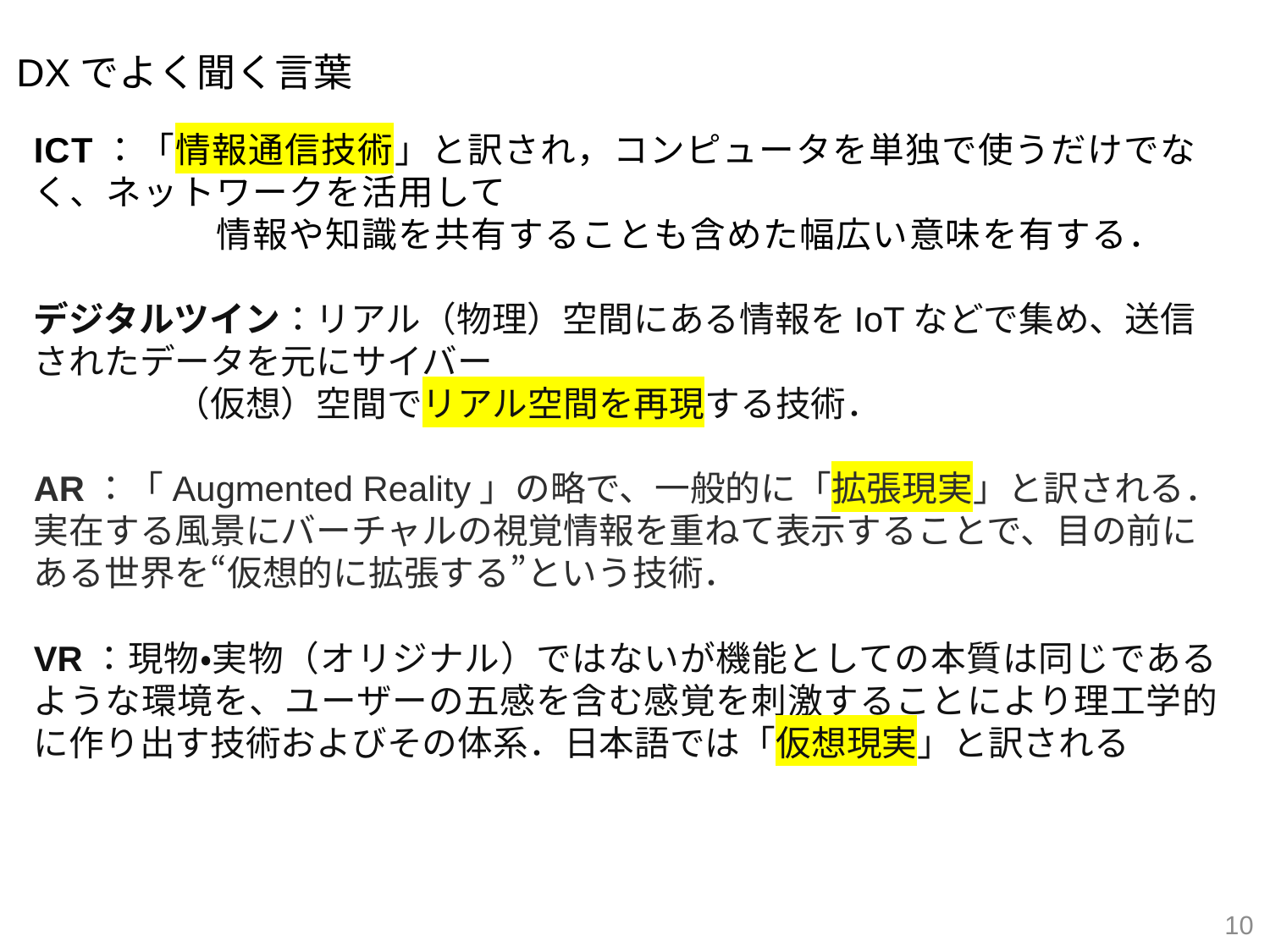

DXでよく聞く言葉
ICT：「情報通信技術」と訳され，コンピュータを単独で使うだけでなく、ネットワークを活用して
　　　　　情報や知識を共有することも含めた幅広い意味を有する．

デジタルツイン：リアル（物理）空間にある情報をIoTなどで集め、送信されたデータを元にサイバー
　　　　（仮想）空間でリアル空間を再現する技術．

AR：「Augmented Reality」の略で、一般的に「拡張現実」と訳される．実在する風景にバーチャルの視覚情報を重ねて表示することで、目の前にある世界を“仮想的に拡張する”という技術．

VR：現物・実物（オリジナル）ではないが機能としての本質は同じであるような環境を、ユーザーの五感を含む感覚を刺激することにより理工学的に作り出す技術およびその体系．日本語では「仮想現実」と訳される

10